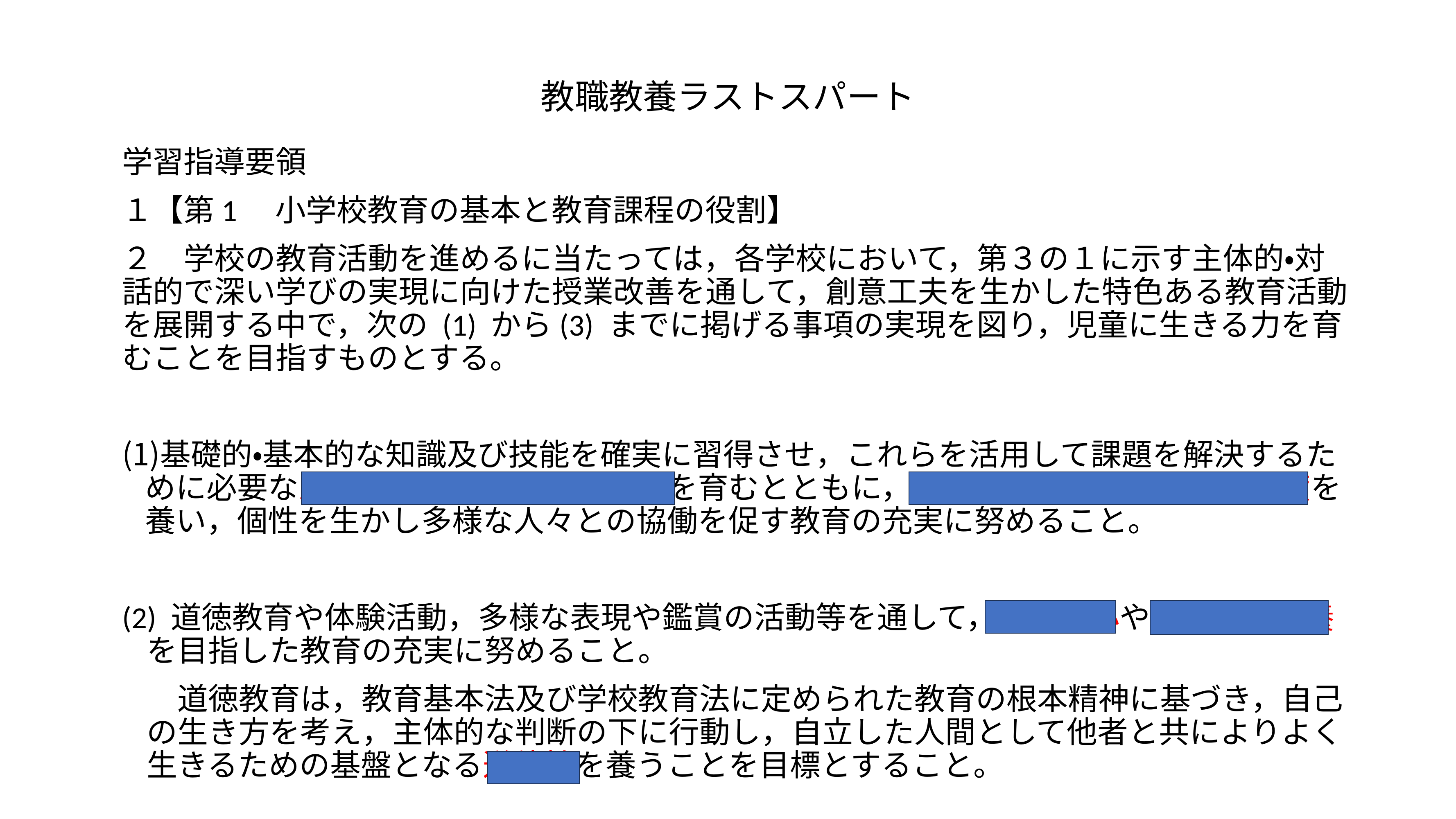

# 教職教養ラストスパート
学習指導要領
１【第1　小学校教育の基本と教育課程の役割】
２　学校の教育活動を進めるに当たっては，各学校において，第３の１に示す主体的・対話的で深い学びの実現に向けた授業改善を通して，創意工夫を生かした特色ある教育活動を展開する中で，次の (1) から(3) までに掲げる事項の実現を図り，児童に生きる力を育むことを目指すものとする。

基礎的・基本的な知識及び技能を確実に習得させ，これらを活用して課題を解決するために必要な思考力，判断力，表現力等を育むとともに，主体的に学習に取り組む態度を養い，個性を生かし多様な人々との協働を促す教育の充実に努めること。

(2) 道徳教育や体験活動，多様な表現や鑑賞の活動等を通して，豊かな心や創造性の涵養を目指した教育の充実に努めること。
　道徳教育は，教育基本法及び学校教育法に定められた教育の根本精神に基づき，自己の生き方を考え，主体的な判断の下に行動し，自立した人間として他者と共によりよく生きるための基盤となる道徳性を養うことを目標とすること。